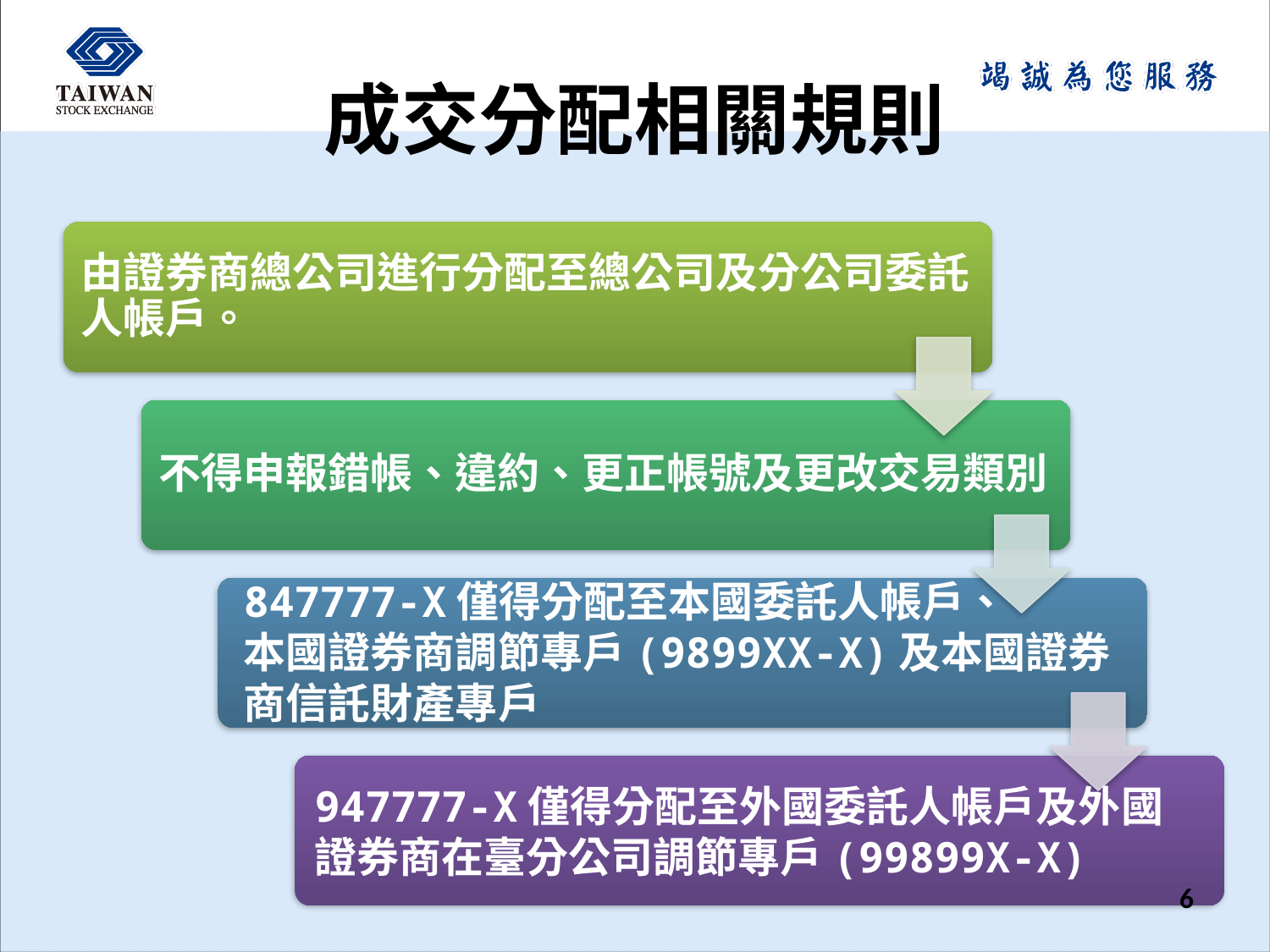

# 成交分配相關規則
由證券商總公司進行分配至總公司及分公司委託人帳戶。
不得申報錯帳、違約、更正帳號及更改交易類別

847777-X僅得分配至本國委託人帳戶、
本國證券商調節專戶(9899XX-X)及本國證券商信託財產專戶
947777-X僅得分配至外國委託人帳戶及外國證券商在臺分公司調節專戶(99899X-X)
6